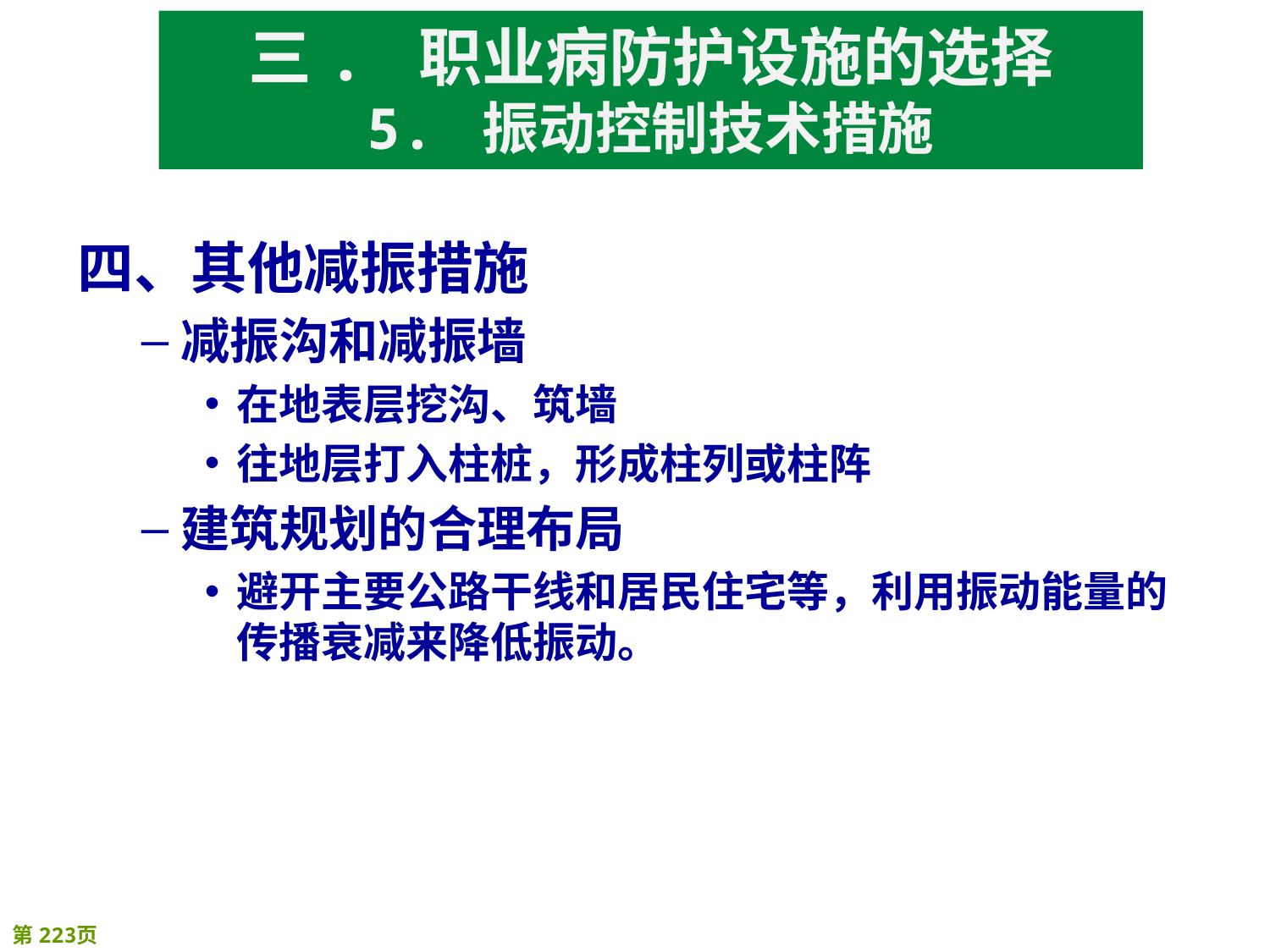

三. 职业病防护设施的选择
5. 振动控制技术措施
四、其他减振措施
减振沟和减振墙
在地表层挖沟、筑墙
往地层打入柱桩，形成柱列或柱阵
建筑规划的合理布局
避开主要公路干线和居民住宅等，利用振动能量的传播衰减来降低振动。